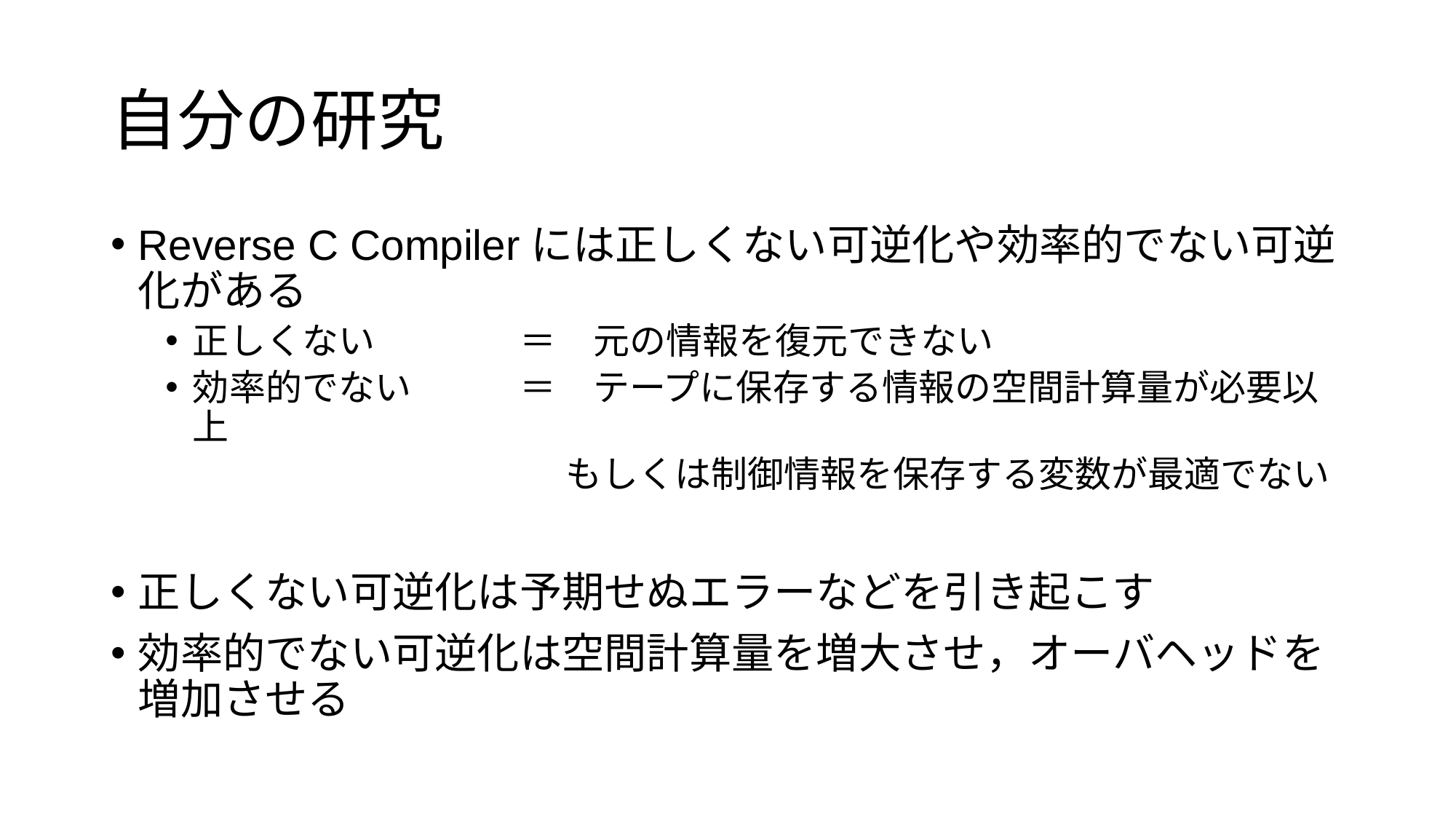

# 自分の研究
Reverse C Compilerには正しくない可逆化や効率的でない可逆化がある
正しくない　	＝　元の情報を復元できない
効率的でない	＝　テープに保存する情報の空間計算量が必要以上
			　　もしくは制御情報を保存する変数が最適でない

正しくない可逆化は予期せぬエラーなどを引き起こす
効率的でない可逆化は空間計算量を増大させ，オーバヘッドを増加させる